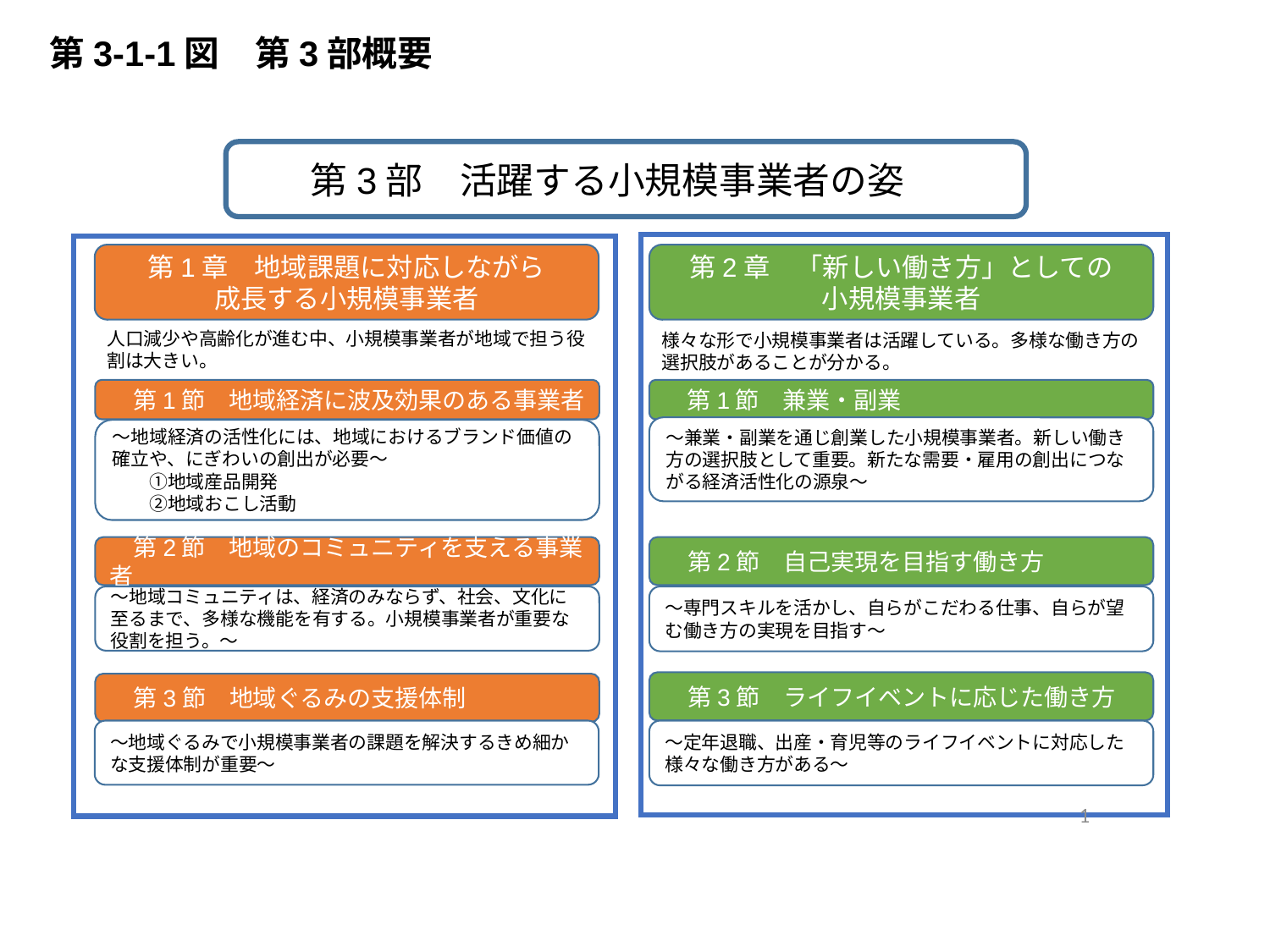

第3-1-1図　第3部概要
第3部　活躍する小規模事業者の姿

第1章　地域課題に対応しながら
成長する小規模事業者
第2章　「新しい働き方」としての
小規模事業者
人口減少や高齢化が進む中、小規模事業者が地域で担う役割は大きい。
様々な形で小規模事業者は活躍している。多様な働き方の選択肢があることが分かる。
　第1節　地域経済に波及効果のある事業者
　第1節　兼業・副業
～兼業・副業を通じ創業した小規模事業者。新しい働き方の選択肢として重要。新たな需要・雇用の創出につながる経済活性化の源泉～
～地域経済の活性化には、地域におけるブランド価値の確立や、にぎわいの創出が必要～
　　①地域産品開発
　　②地域おこし活動
　第2節　地域のコミュニティを支える事業者
　第2節　自己実現を目指す働き方
～地域コミュニティは、経済のみならず、社会、文化に至るまで、多様な機能を有する。小規模事業者が重要な役割を担う。～
～専門スキルを活かし、自らがこだわる仕事、自らが望む働き方の実現を目指す～
　第3節　ライフイベントに応じた働き方
　第3節　地域ぐるみの支援体制
～地域ぐるみで小規模事業者の課題を解決するきめ細かな支援体制が重要～
～定年退職、出産・育児等のライフイベントに対応した様々な働き方がある～
1